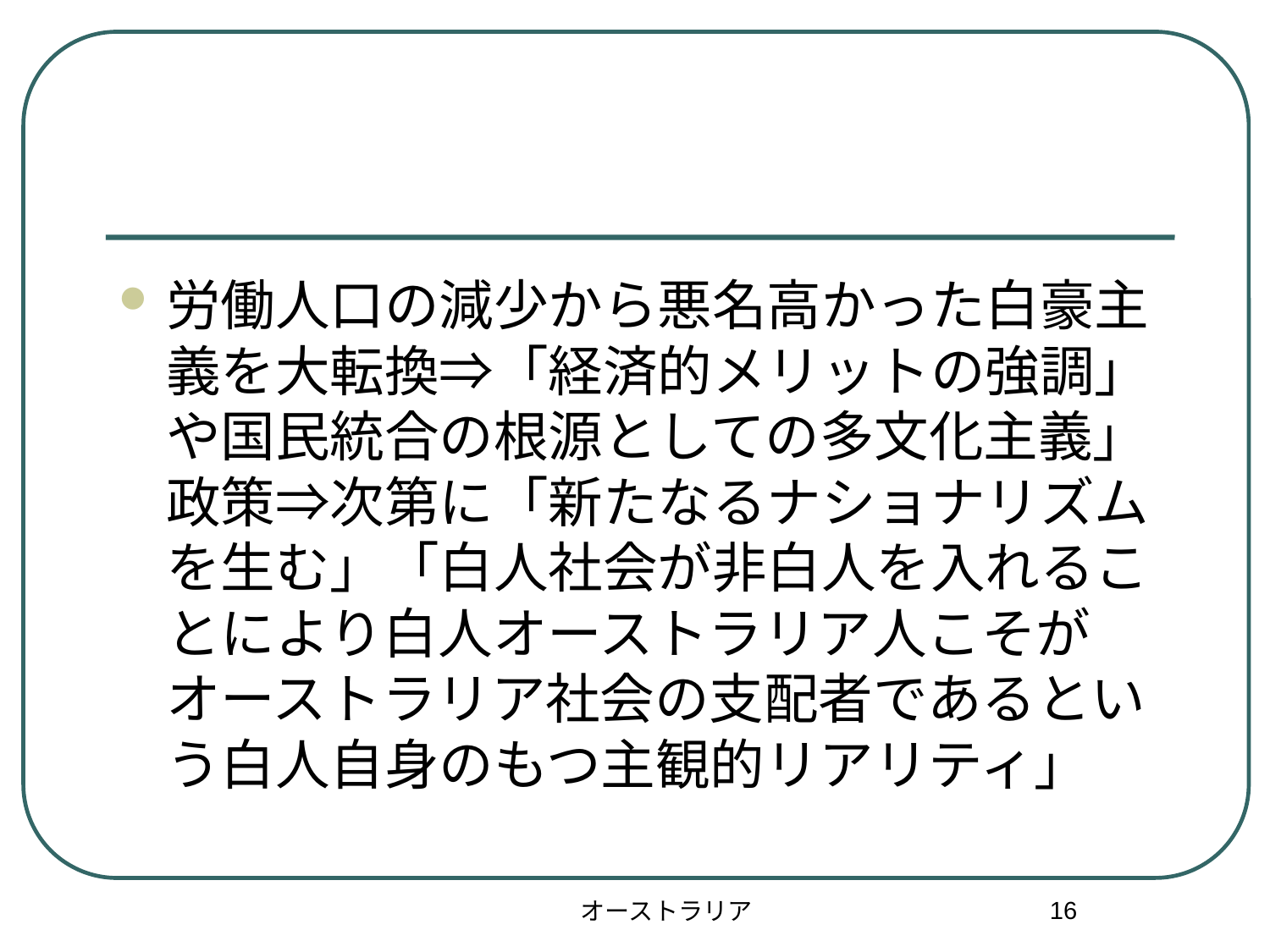

#
労働人口の減少から悪名高かった白豪主義を大転換⇒「経済的メリットの強調」や国民統合の根源としての多文化主義」政策⇒次第に「新たなるナショナリズムを生む」「白人社会が非白人を入れることにより白人オーストラリア人こそがオーストラリア社会の支配者であるという白人自身のもつ主観的リアリティ」
16
オーストラリア